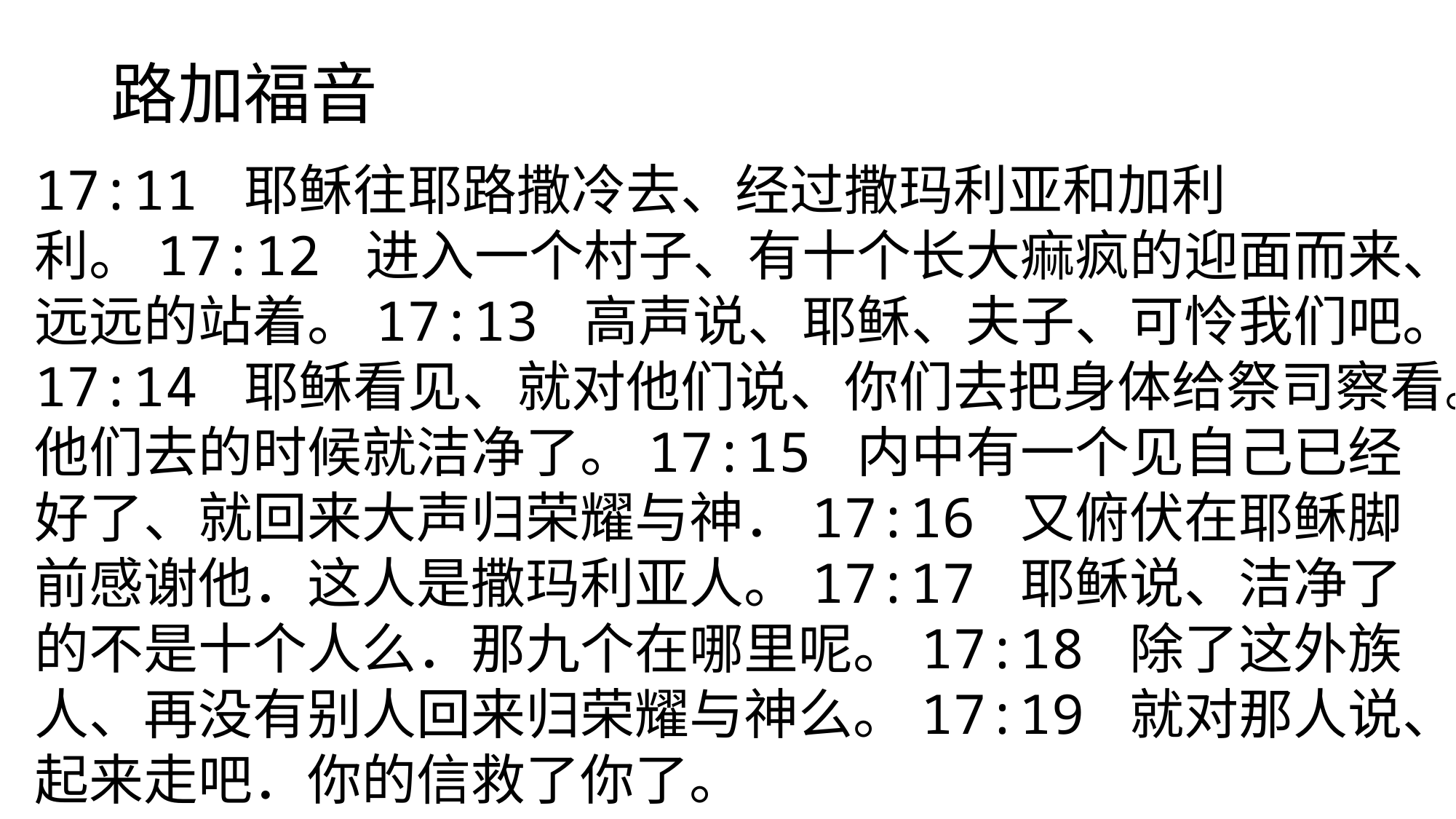

# 路加福音
17:11 耶稣往耶路撒冷去、经过撒玛利亚和加利利。17:12 进入一个村子、有十个长大痲疯的迎面而来、远远的站着。17:13 高声说、耶稣、夫子、可怜我们吧。17:14 耶稣看见、就对他们说、你们去把身体给祭司察看。他们去的时候就洁净了。17:15 内中有一个见自己已经好了、就回来大声归荣耀与神．17:16 又俯伏在耶稣脚前感谢他．这人是撒玛利亚人。17:17 耶稣说、洁净了的不是十个人么．那九个在哪里呢。17:18 除了这外族人、再没有别人回来归荣耀与神么。17:19 就对那人说、起来走吧．你的信救了你了。